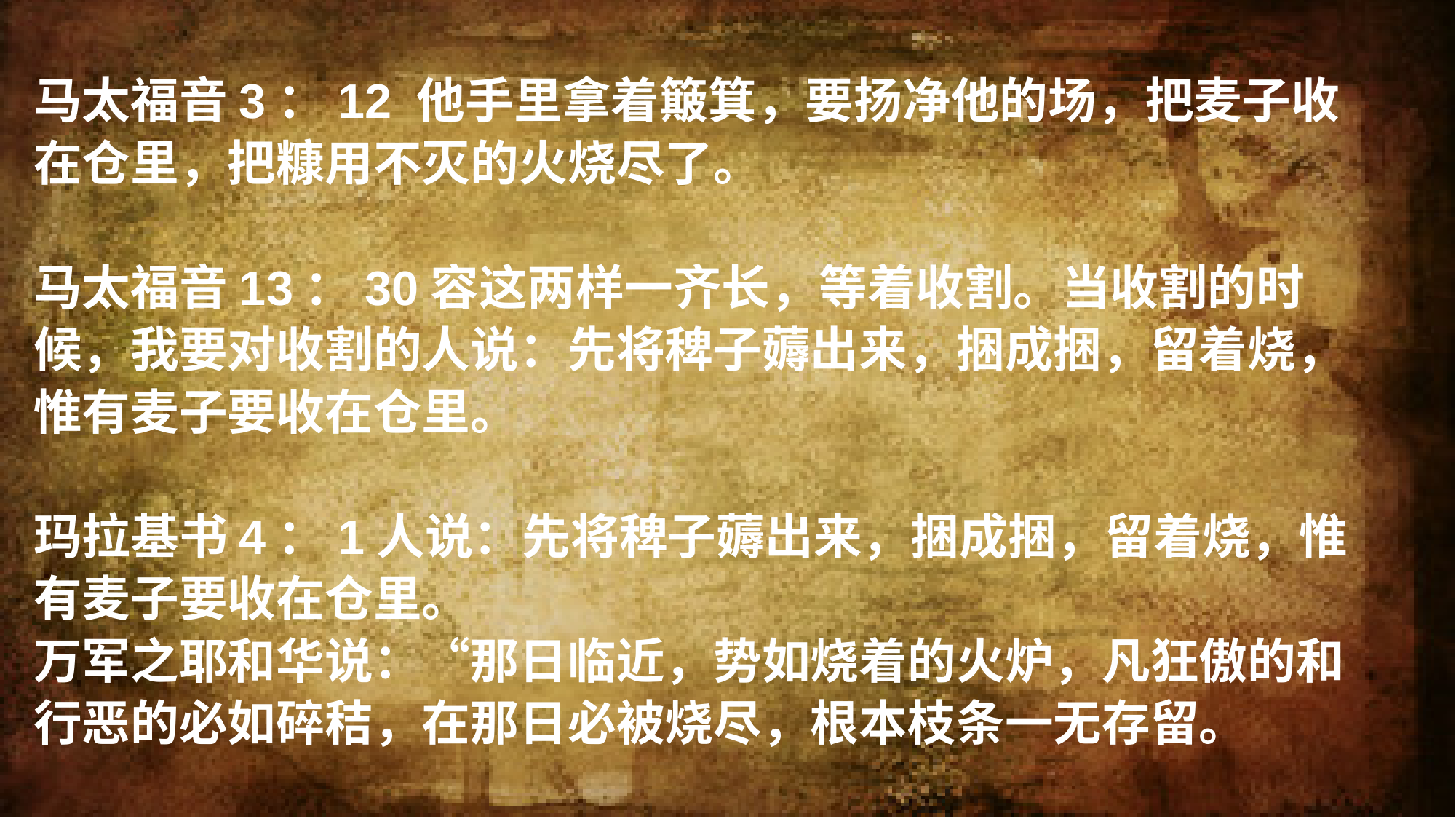

马太福音3：12 他手里拿着簸箕，要扬净他的场，把麦子收在仓里，把糠用不灭的火烧尽了。

马太福音13：30容这两样一齐长，等着收割。当收割的时候，我要对收割的人说：先将稗子薅出来，捆成捆，留着烧，惟有麦子要收在仓里。

玛拉基书4：1人说：先将稗子薅出来，捆成捆，留着烧，惟有麦子要收在仓里。
万军之耶和华说：“那日临近，势如烧着的火炉，凡狂傲的和行恶的必如碎秸，在那日必被烧尽，根本枝条一无存留。